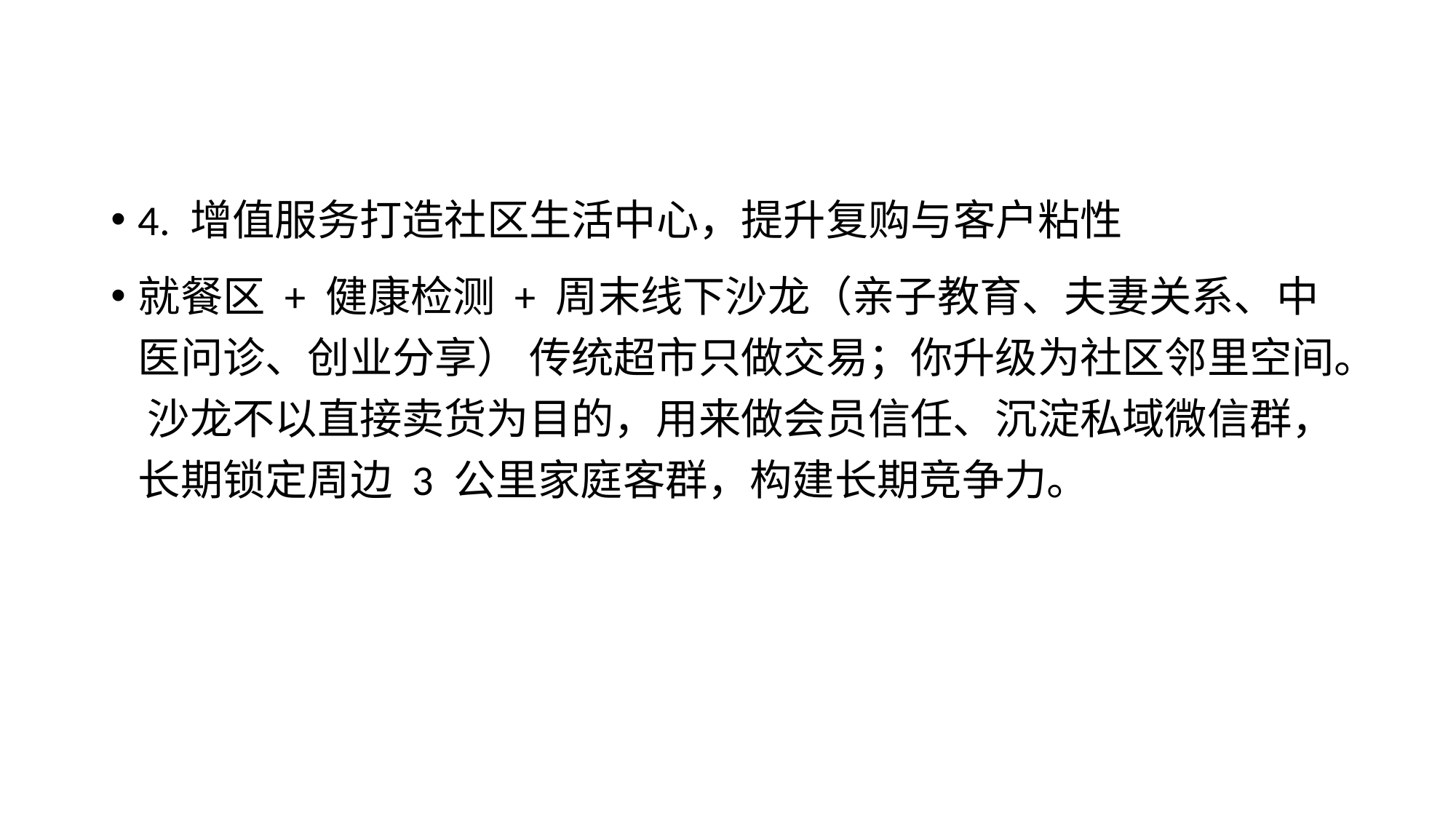

4. 增值服务打造社区生活中心，提升复购与客户粘性
就餐区 + 健康检测 + 周末线下沙龙（亲子教育、夫妻关系、中医问诊、创业分享） 传统超市只做交易；你升级为社区邻里空间。 沙龙不以直接卖货为目的，用来做会员信任、沉淀私域微信群，长期锁定周边 3 公里家庭客群，构建长期竞争力。